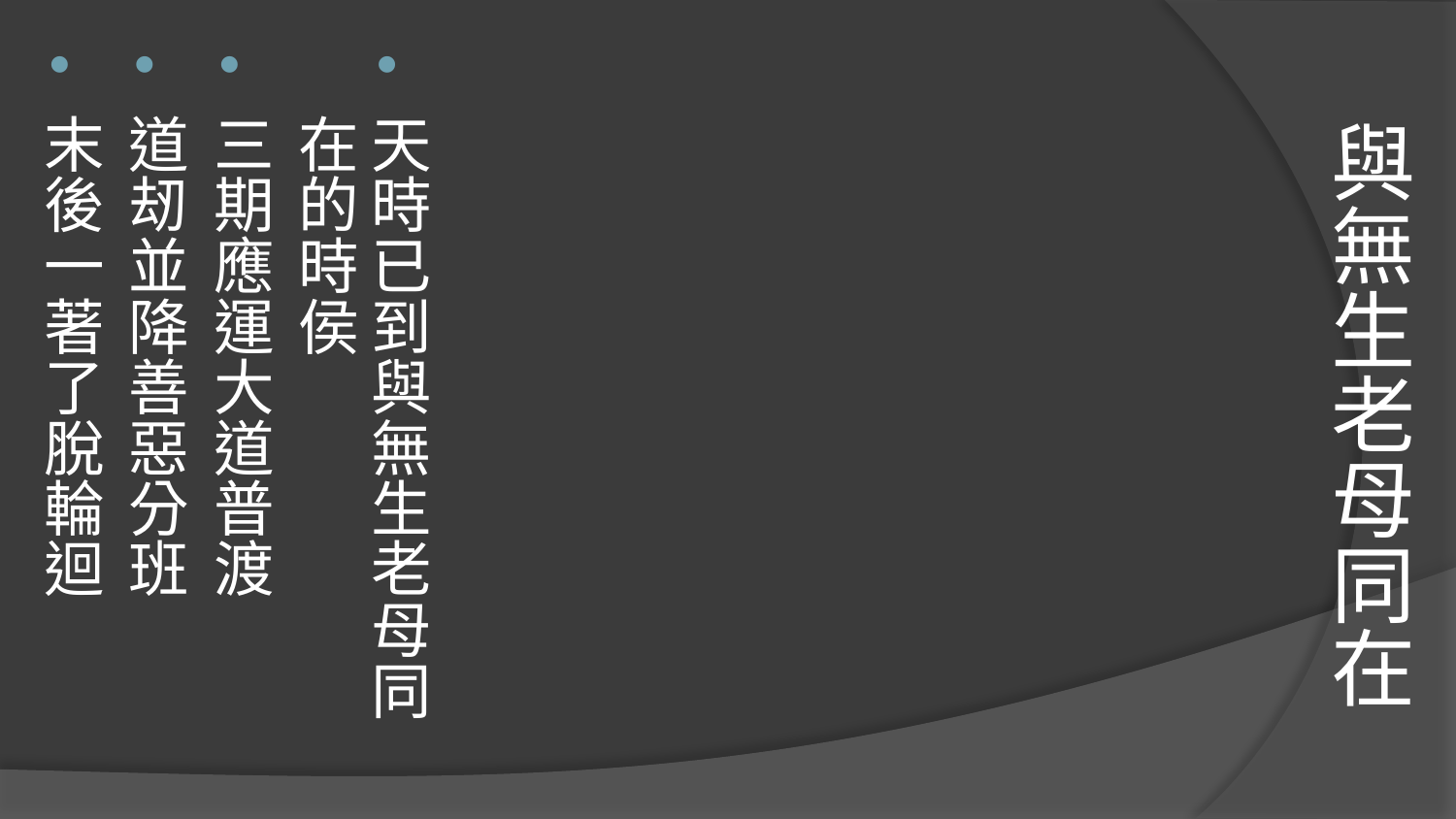

天時已到與無生老母同在的時侯
三期應運大道普渡
道刼並降善惡分班
末後一著了脫輪迴
# 與無生老母同在